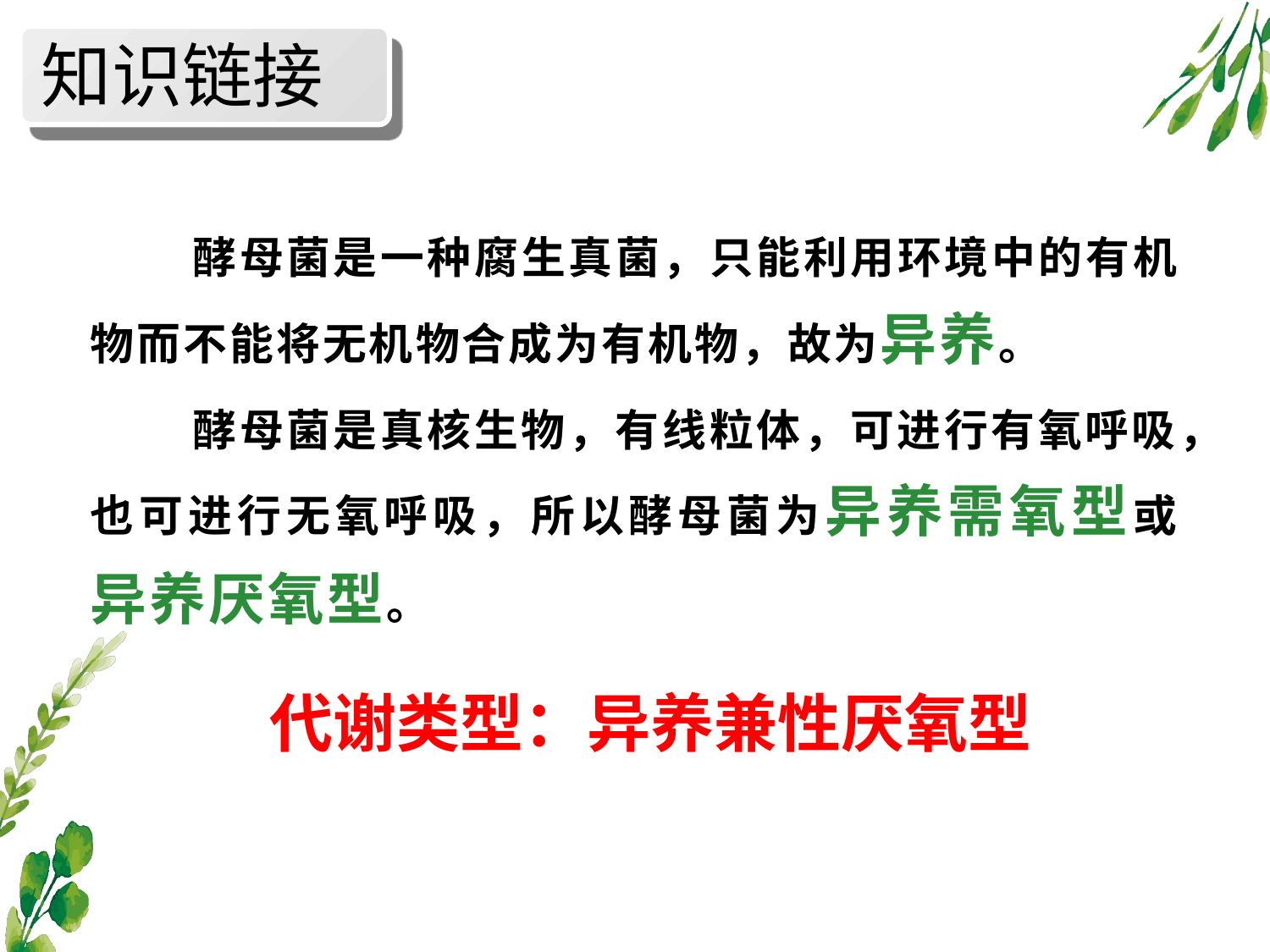

知识链接

酵母菌是一种腐生真菌，只能利用环境中的有机物而不能将无机物合成为有机物，故为异养。
酵母菌是真核生物，有线粒体，可进行有氧呼吸，也可进行无氧呼吸，所以酵母菌为异养需氧型或异养厌氧型。
代谢类型：异养兼性厌氧型